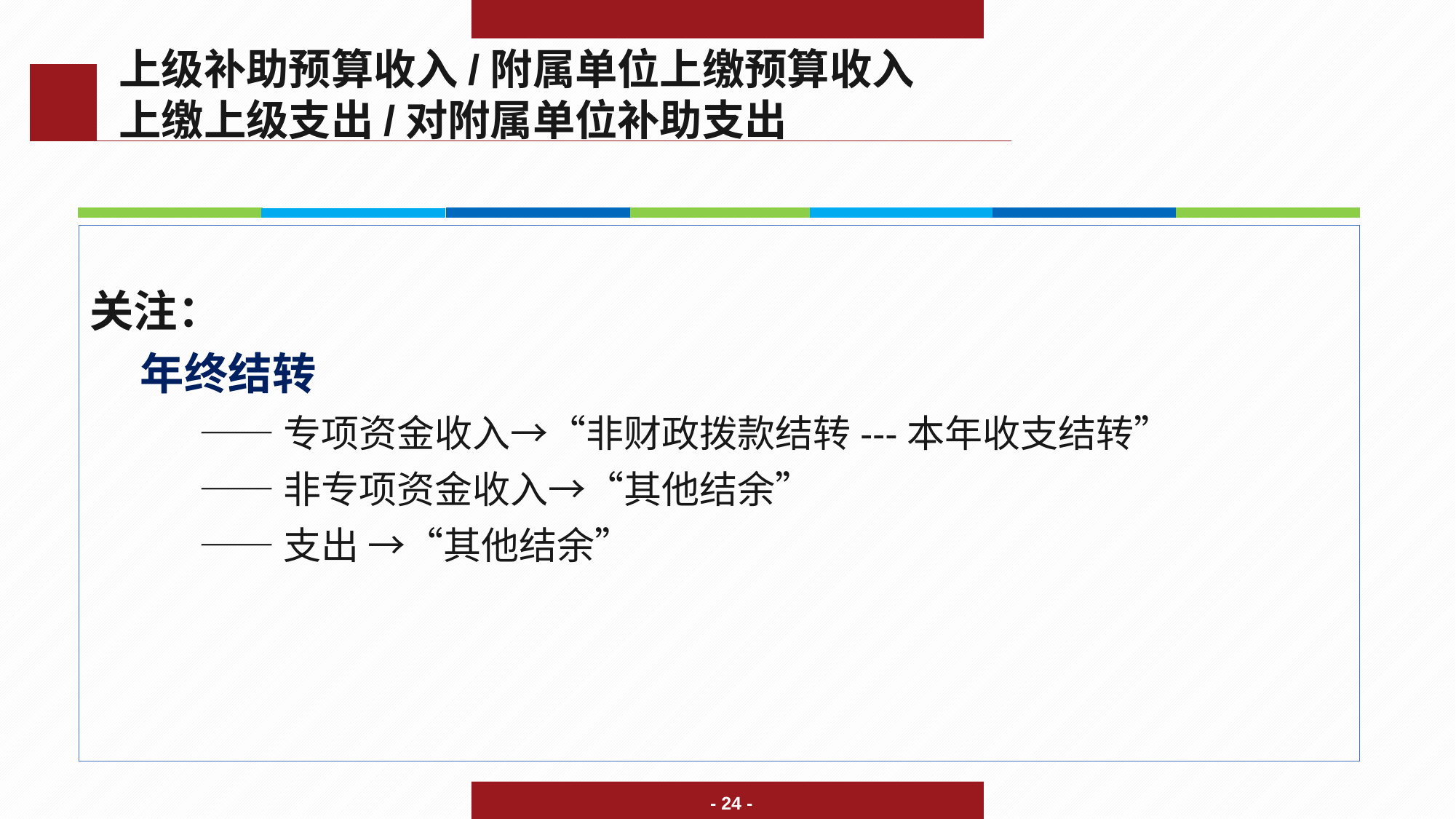

上级补助预算收入/附属单位上缴预算收入
上缴上级支出/对附属单位补助支出

关注：
    年终结转
	——专项资金收入→“非财政拨款结转---本年收支结转”
	——非专项资金收入→“其他结余”
	——支出 →“其他结余”

- 24 -